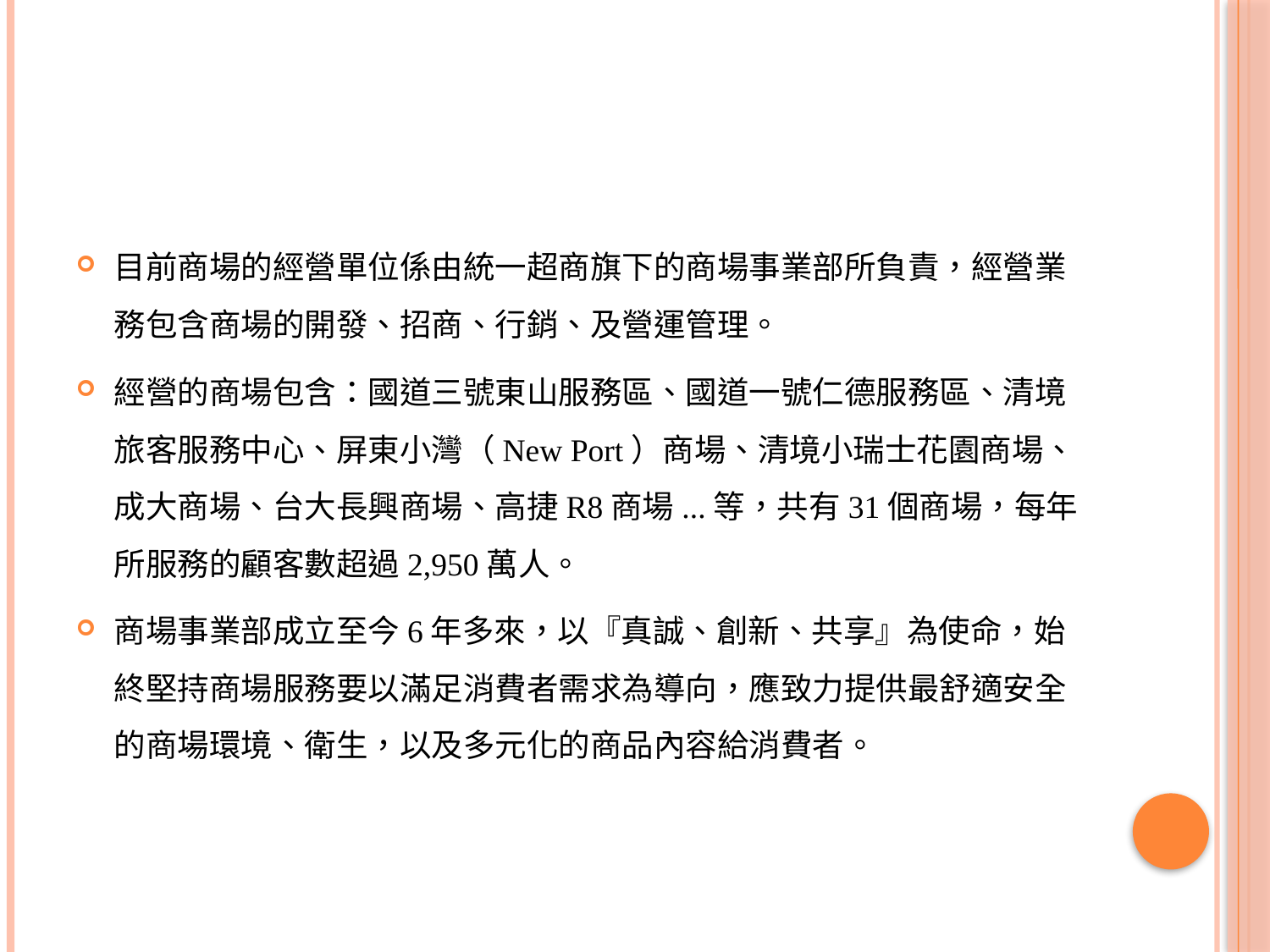

#
目前商場的經營單位係由統一超商旗下的商場事業部所負責，經營業務包含商場的開發、招商、行銷、及營運管理。
經營的商場包含：國道三號東山服務區、國道一號仁德服務區、清境旅客服務中心、屏東小灣（New Port）商場、清境小瑞士花園商場、成大商場、台大長興商場、高捷R8商場...等，共有31個商場，每年所服務的顧客數超過2,950萬人。
商場事業部成立至今6年多來，以『真誠、創新、共享』為使命，始終堅持商場服務要以滿足消費者需求為導向，應致力提供最舒適安全的商場環境、衛生，以及多元化的商品內容給消費者。